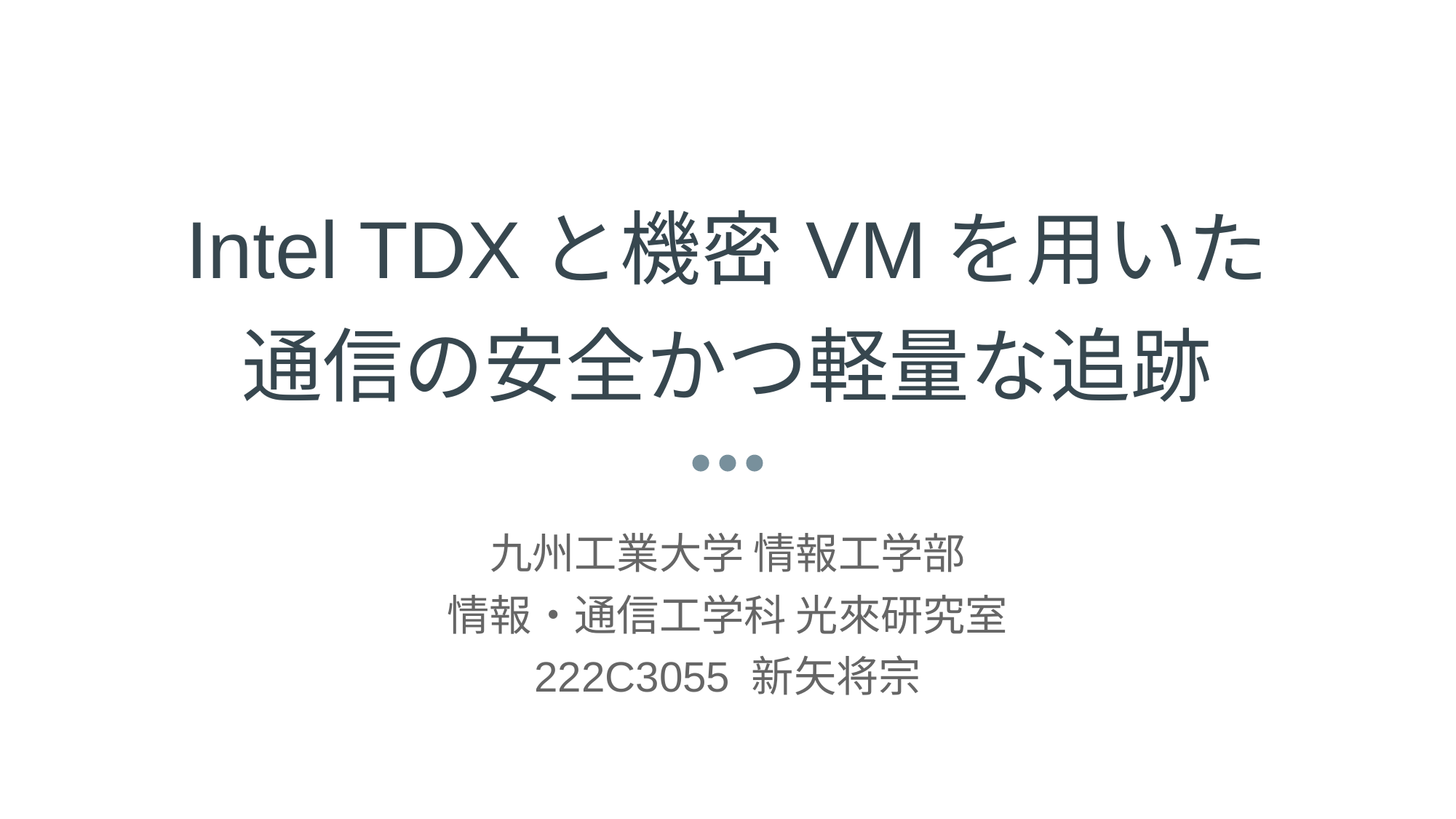

# Intel TDXと機密VMを用いた 通信の安全かつ軽量な追跡
九州工業大学 情報工学部
情報・通信工学科 光來研究室
222C3055 新矢将宗